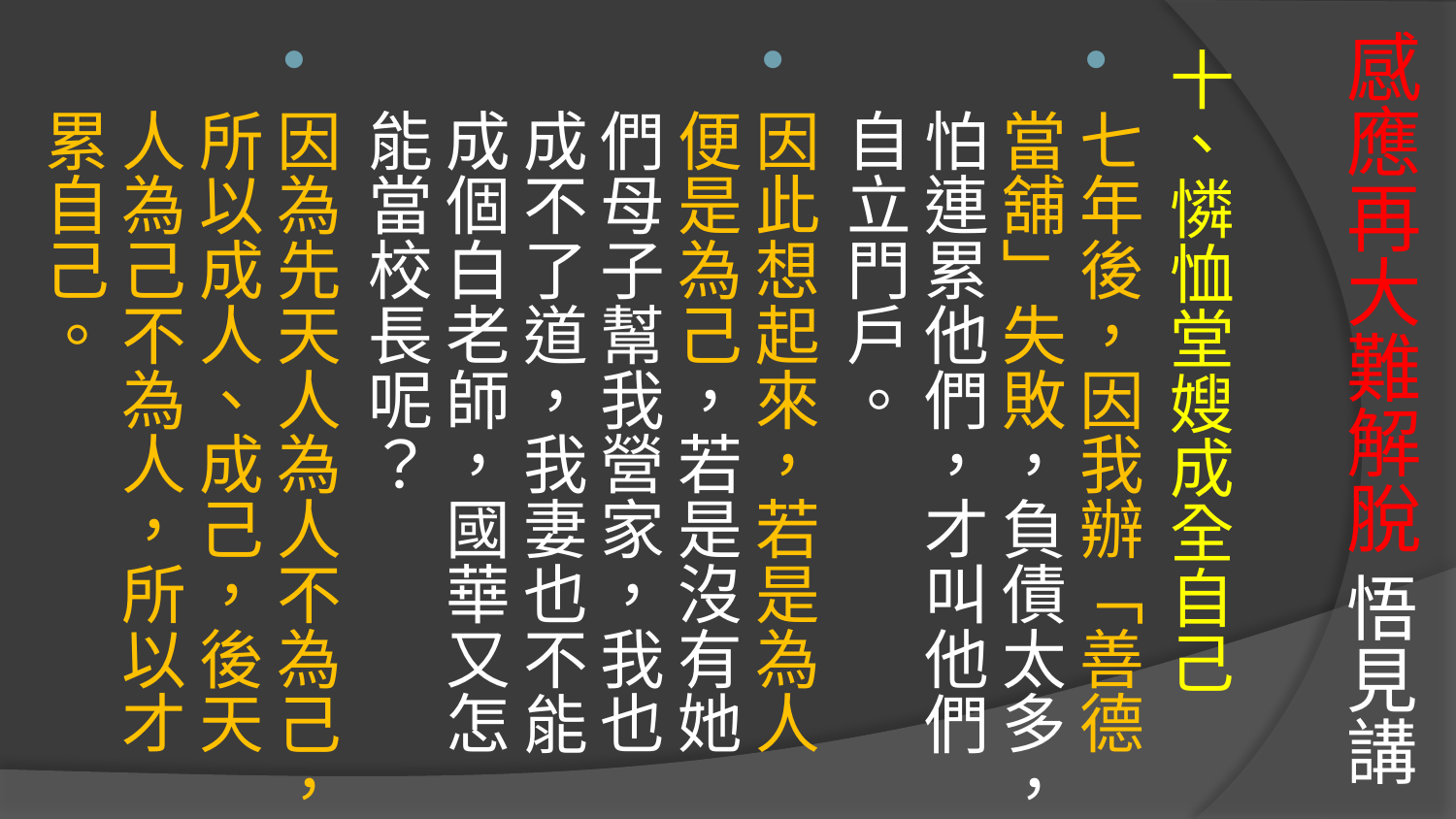

# 感應再大難解脫 悟見講
十、憐恤堂嫂成全自己
七年後，因我辦「善德當舖」失敗，負債太多，怕連累他們，才叫他們自立門戶。
因此想起來，若是為人便是為己，若是沒有她們母子幫我營家，我也成不了道，我妻也不能成個白老師，國華又怎能當校長呢？
因為先天人為人不為己，所以成人、成己，後天人為己不為人，所以才累自己。